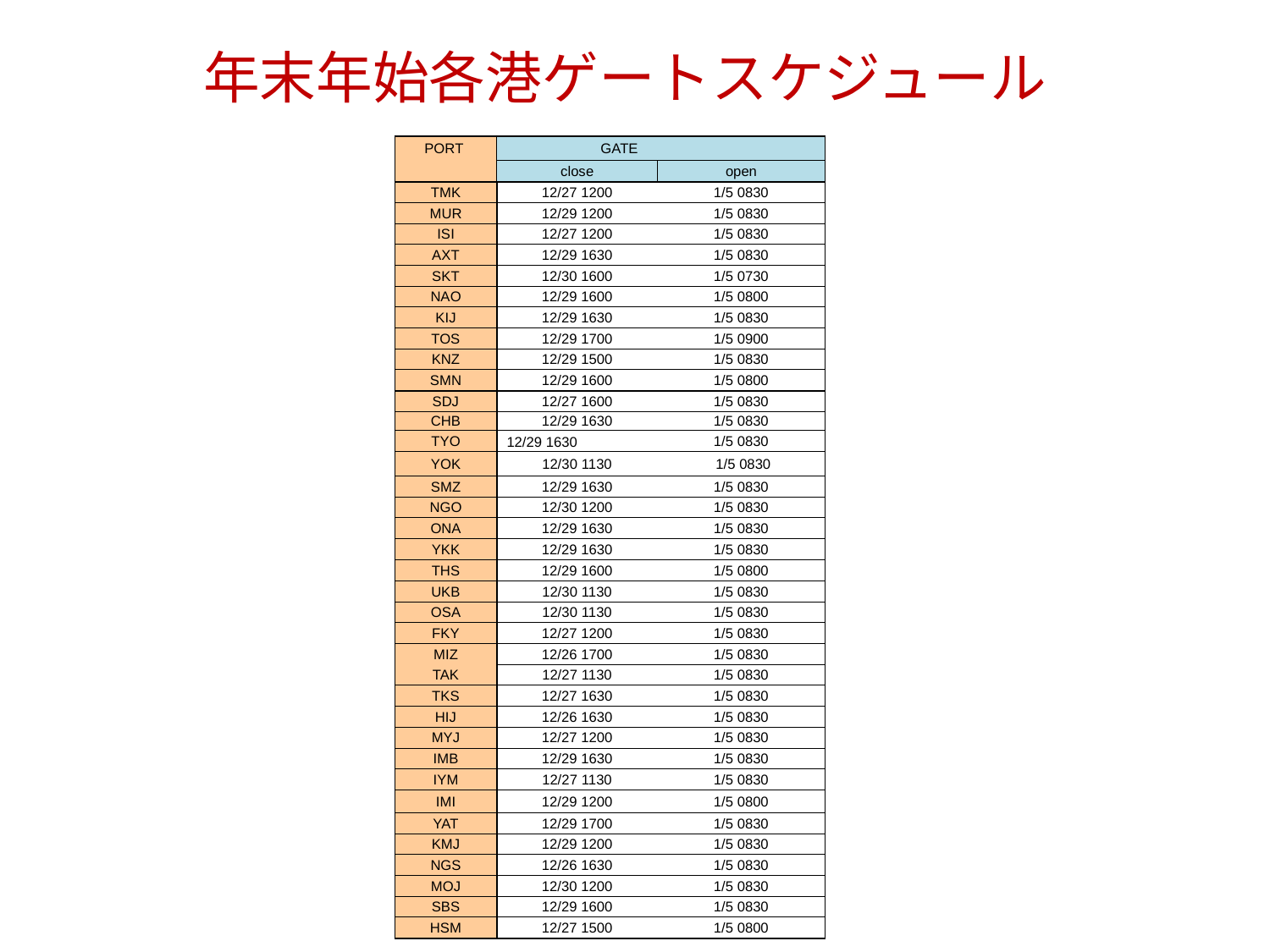

# 年末年始各港ゲートスケジュール
| PORT | GATE |  |
| --- | --- | --- |
|  | close | open |
| TMK | 12/27 1200 | 1/5 0830 |
| MUR | 12/29 1200 | 1/5 0830 |
| ISI | 12/27 1200 | 1/5 0830 |
| AXT | 12/29 1630 | 1/5 0830 |
| SKT | 12/30 1600 | 1/5 0730 |
| NAO | 12/29 1600 | 1/5 0800 |
| KIJ | 12/29 1630 | 1/5 0830 |
| TOS | 12/29 1700 | 1/5 0900 |
| KNZ | 12/29 1500 | 1/5 0830 |
| SMN | 12/29 1600 | 1/5 0800 |
| SDJ | 12/27 1600 | 1/5 0830 |
| CHB | 12/29 1630 | 1/5 0830 |
| TYO | 12/29 1630 | 1/5 0830 |
| YOK | 12/30 1130 | 1/5 0830 |
| SMZ | 12/29 1630 | 1/5 0830 |
| NGO | 12/30 1200 | 1/5 0830 |
| ONA | 12/29 1630 | 1/5 0830 |
| YKK | 12/29 1630 | 1/5 0830 |
| THS | 12/29 1600 | 1/5 0800 |
| UKB | 12/30 1130 | 1/5 0830 |
| OSA | 12/30 1130 | 1/5 0830 |
| FKY | 12/27 1200 | 1/5 0830 |
| MIZ | 12/26 1700 | 1/5 0830 |
| TAK | 12/27 1130 | 1/5 0830 |
| TKS | 12/27 1630 | 1/5 0830 |
| HIJ | 12/26 1630 | 1/5 0830 |
| MYJ | 12/27 1200 | 1/5 0830 |
| IMB | 12/29 1630 | 1/5 0830 |
| IYM | 12/27 1130 | 1/5 0830 |
| IMI | 12/29 1200 | 1/5 0800 |
| YAT | 12/29 1700 | 1/5 0830 |
| KMJ | 12/29 1200 | 1/5 0830 |
| NGS | 12/26 1630 | 1/5 0830 |
| MOJ | 12/30 1200 | 1/5 0830 |
| SBS | 12/29 1600 | 1/5 0830 |
| HSM | 12/27 1500 | 1/5 0800 |